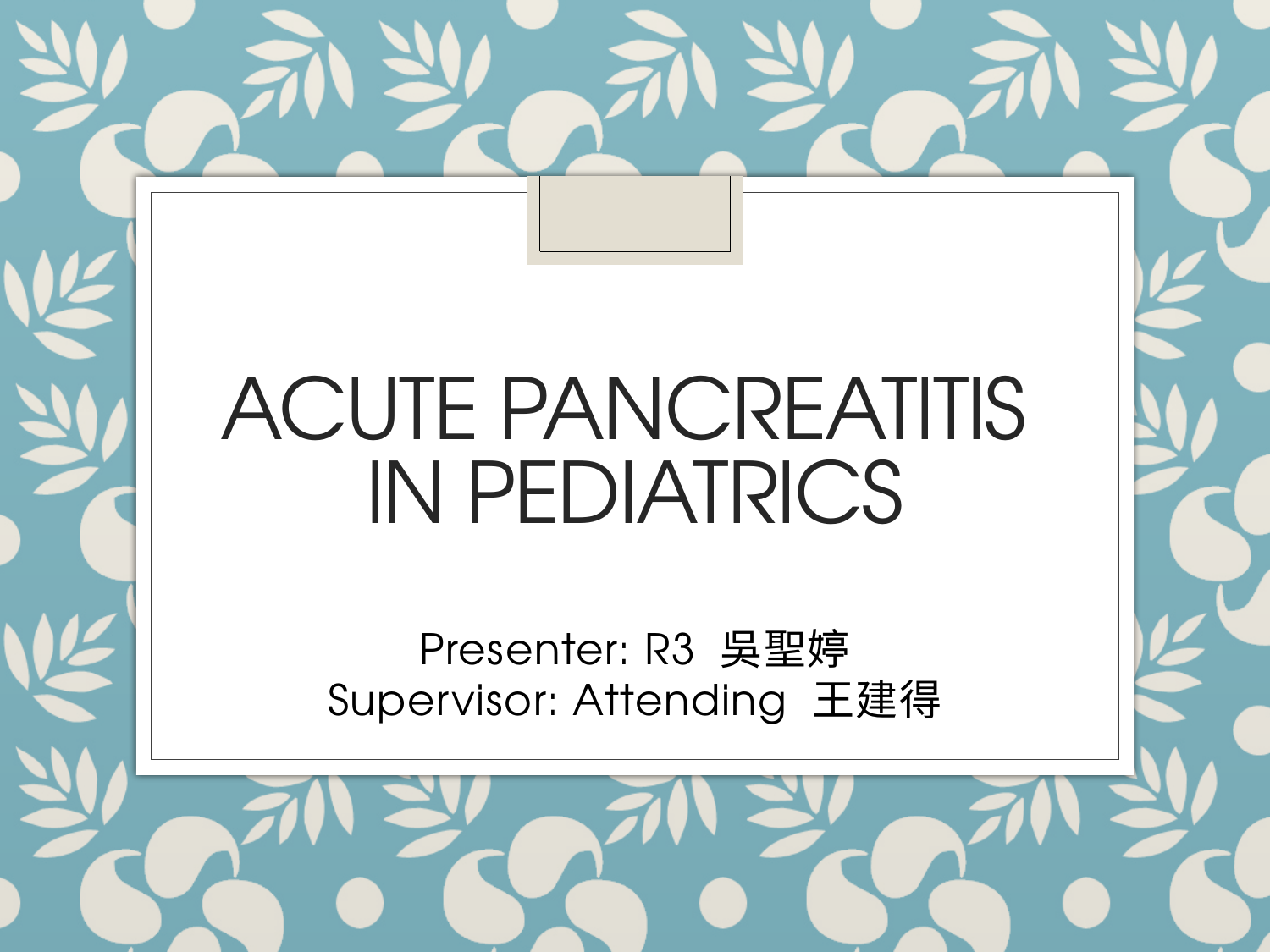

# Acute pancreatitis in pediatrics
Presenter: R3 吳聖婷
Supervisor: Attending 王建得